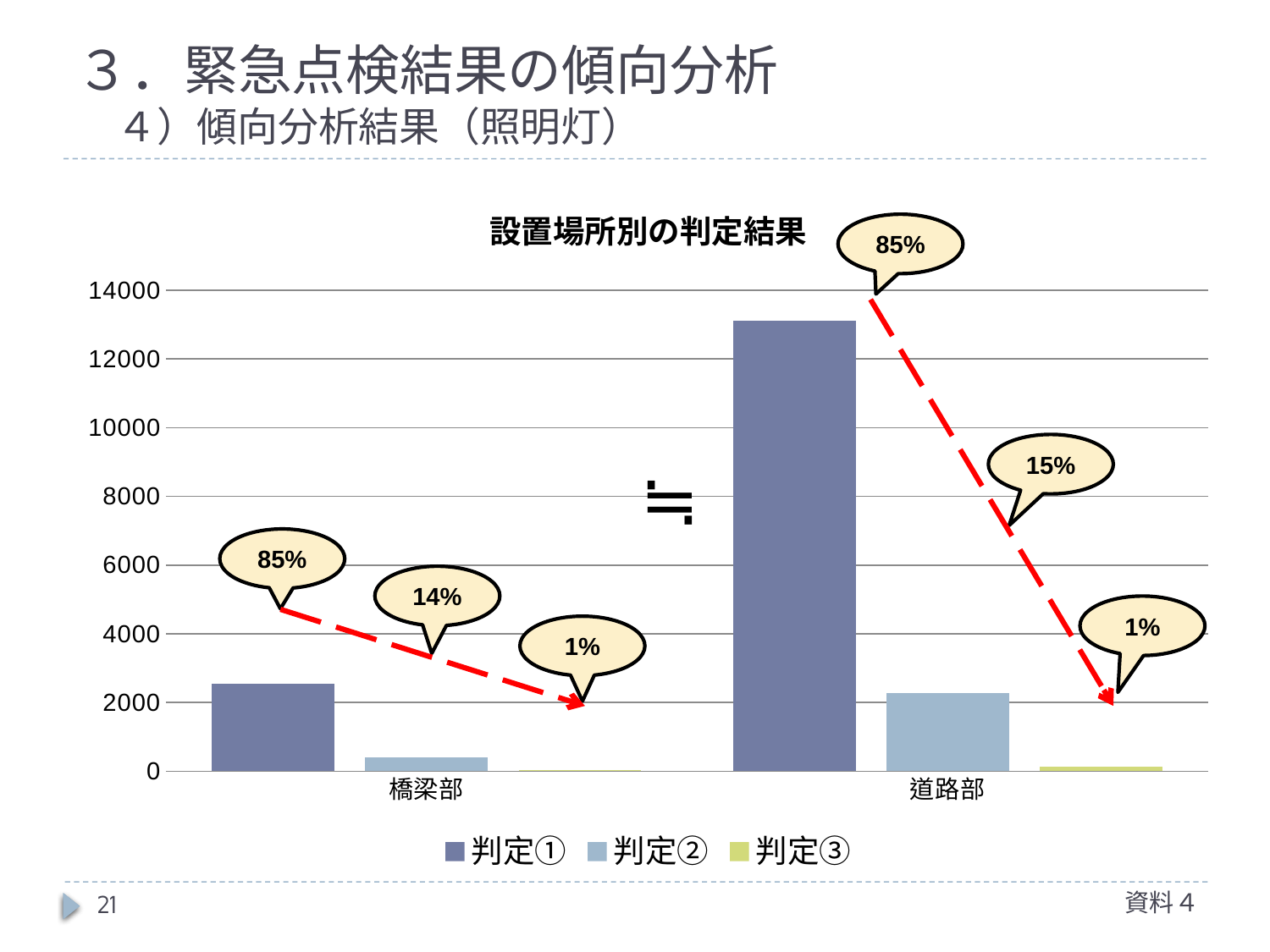

# ３．緊急点検結果の傾向分析 　４）傾向分析結果（照明灯）

### Chart: 設置場所別の判定結果

| Category | 判定① | 判定② | 判定③ |
|---|---|---|---|
| 橋梁部 | 2540.0 | 410.0 | 36.0 |
| 道路部 | 13118.0 | 2282.0 | 124.0 |
85%
15%
≒
85%
14%
1%
1%
資料４
21